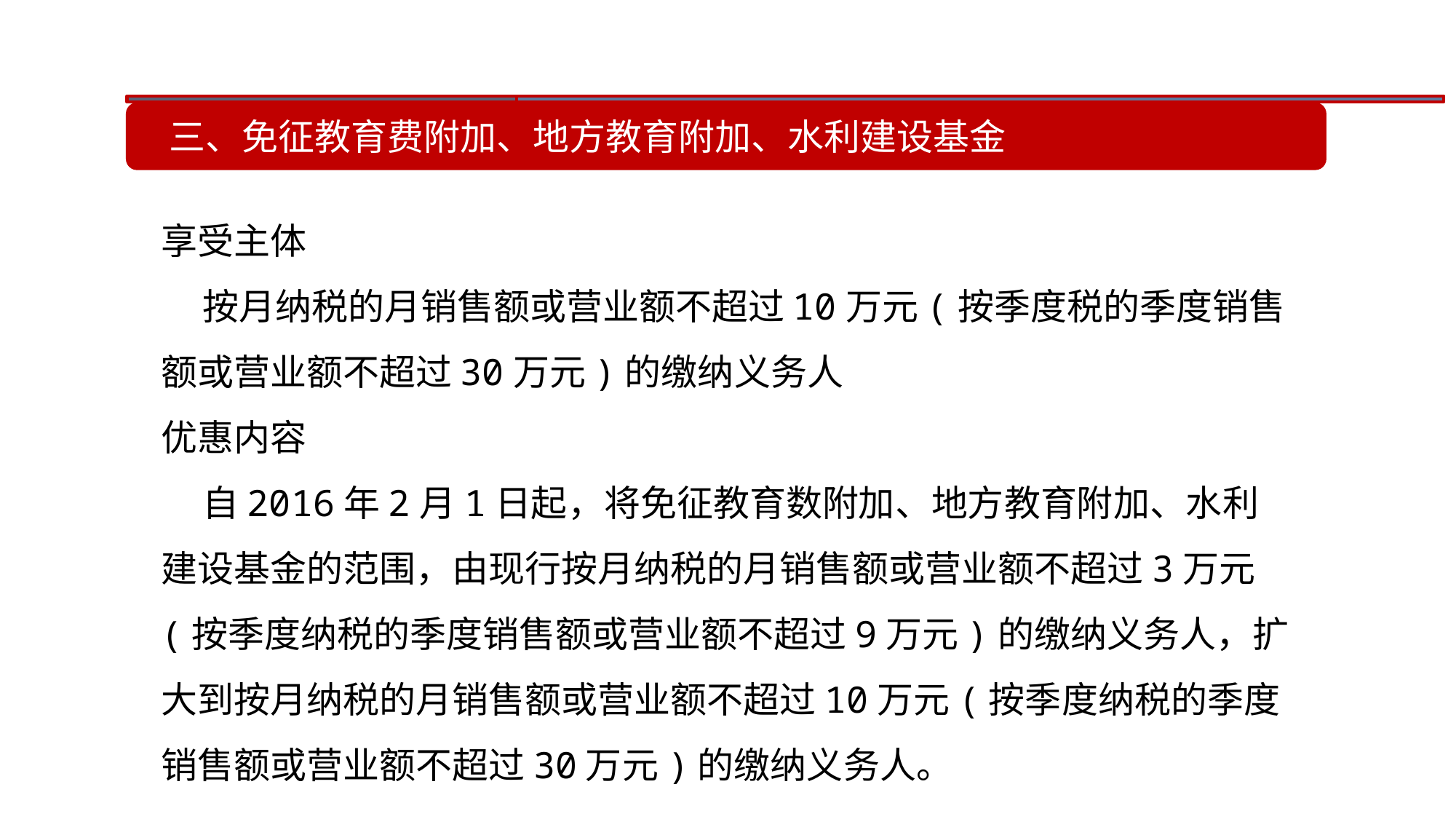

三、免征教育费附加、地方教育附加、水利建设基金
享受主体
    按月纳税的月销售额或营业额不超过10万元(按季度税的季度销售额或营业额不超过30万元)的缴纳义务人
优惠内容
    自2016年2月1日起，将免征教育数附加、地方教育附加、水利建设基金的范围，由现行按月纳税的月销售额或营业额不超过3万元(按季度纳税的季度销售额或营业额不超过9万元)的缴纳义务人，扩大到按月纳税的月销售额或营业额不超过10万元(按季度纳税的季度销售额或营业额不超过30万元)的缴纳义务人。